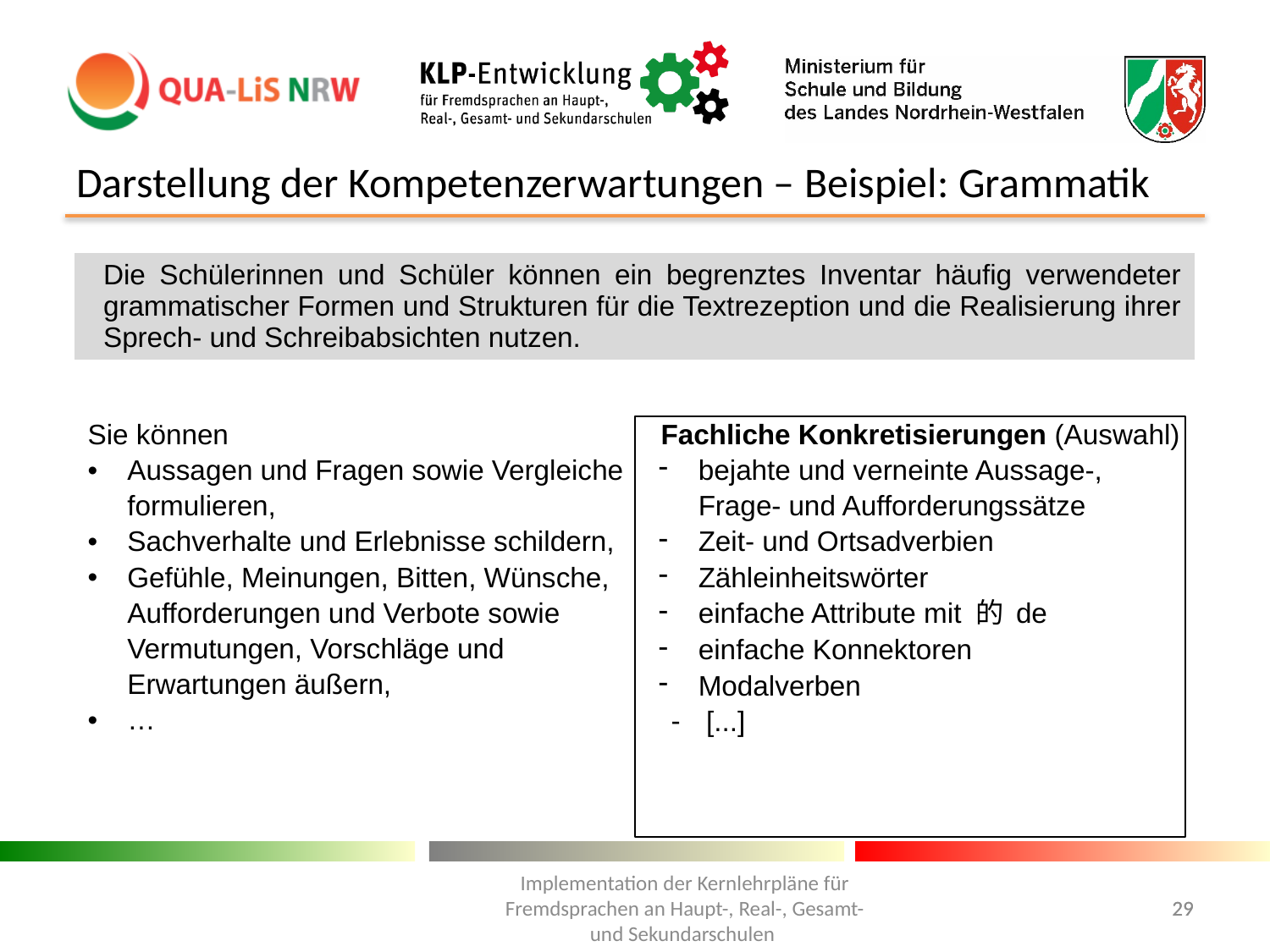

# Darstellung der Kompetenzerwartungen – Beispiel: Grammatik
| Die Schülerinnen und Schüler können ein begrenztes Inventar häufig verwendeter grammatischer Formen und Strukturen für die Textrezeption und die Realisierung ihrer Sprech- und Schreibabsichten nutzen. |  |
| --- | --- |
|  |  |
| Sie können Aussagen und Fragen sowie Vergleiche formulieren, Sachverhalte und Erlebnisse schildern, Gefühle, Meinungen, Bitten, Wünsche, Aufforderungen und Verbote sowie Vermutungen, Vorschläge und Erwartungen äußern, … | Fachliche Konkretisierungen (Auswahl) bejahte und verneinte Aussage-, Frage- und Aufforderungssätze Zeit- und Ortsadverbien Zähleinheitswörter einfache Attribute mit 的 de einfache Konnektoren Modalverben [...] |

Implementation der Kernlehrpläne für Fremdsprachen an Haupt-, Real-, Gesamt- und Sekundarschulen
29
29